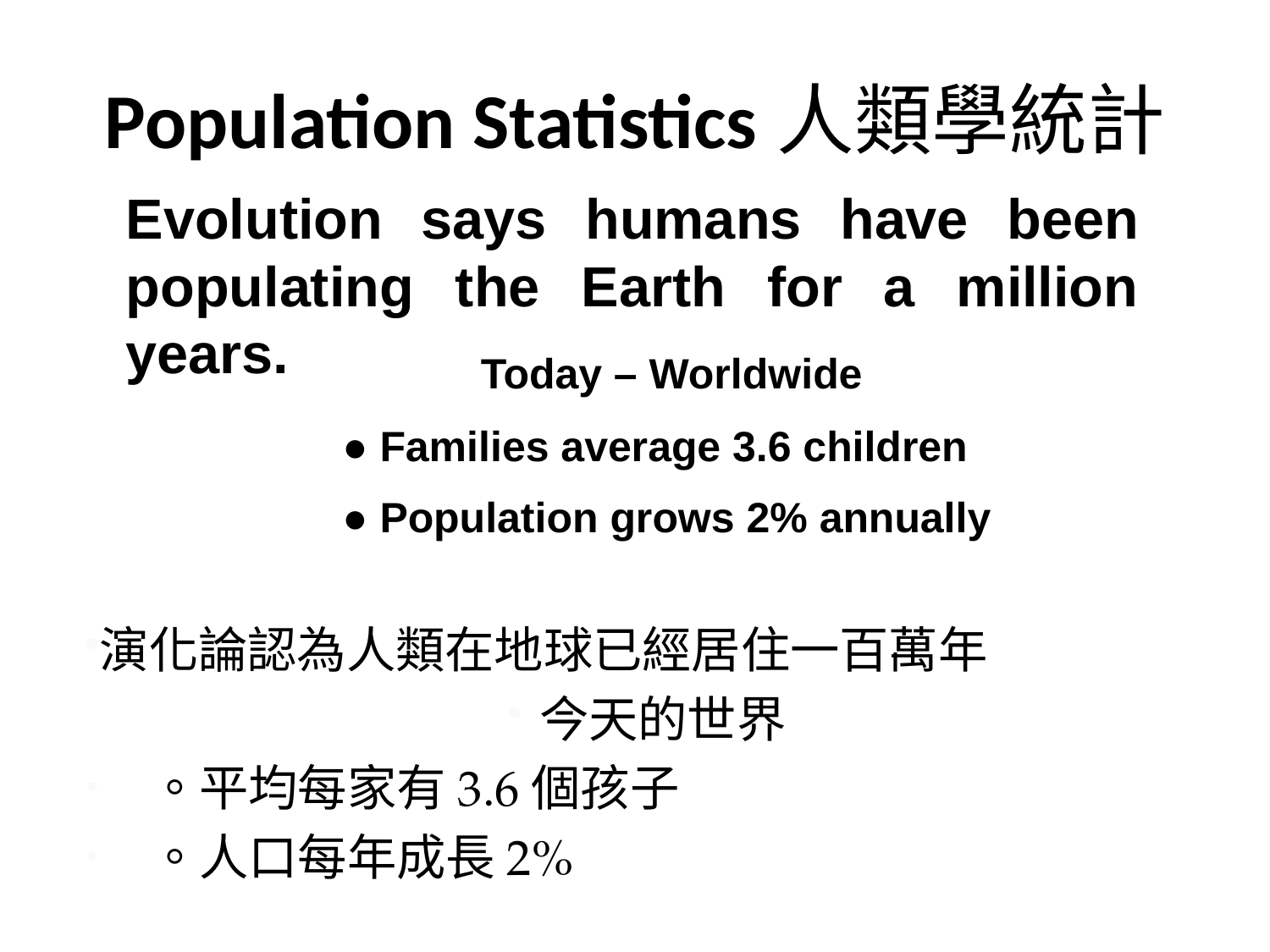

# Population Statistics人類學統計
Evolution says humans have been populating the Earth for a million years.
Today – Worldwide
● Families average 3.6 children
● Population grows 2% annually
演化論認為人類在地球已經居住一百萬年
今天的世界
。平均每家有3.6個孩子
。人口每年成長2%